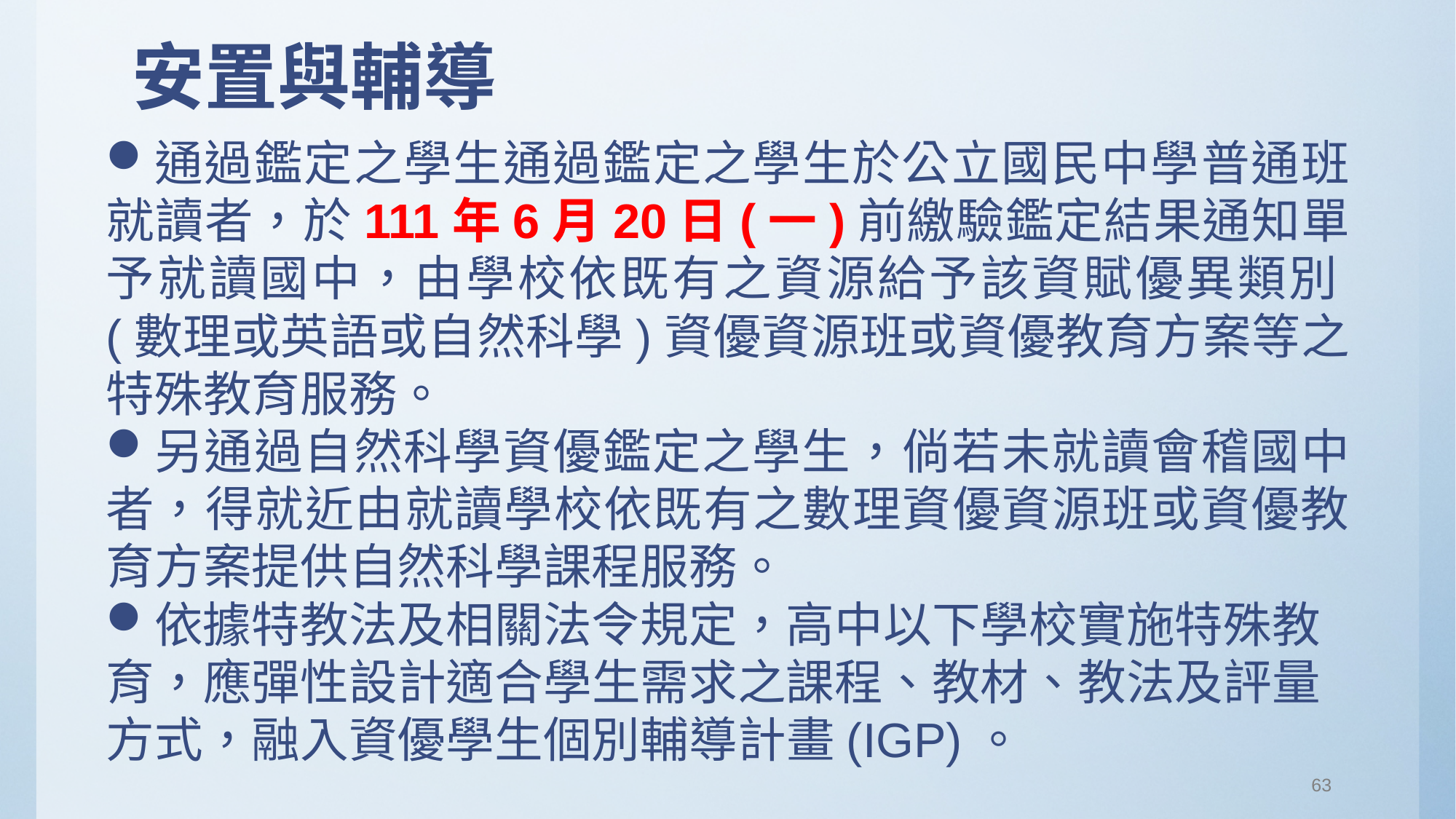

# 安置與輔導
通過鑑定之學生通過鑑定之學生於公立國民中學普通班就讀者，於111年6月20日(一)前繳驗鑑定結果通知單予就讀國中，由學校依既有之資源給予該資賦優異類別(數理或英語或自然科學)資優資源班或資優教育方案等之特殊教育服務。
另通過自然科學資優鑑定之學生，倘若未就讀會稽國中者，得就近由就讀學校依既有之數理資優資源班或資優教育方案提供自然科學課程服務。
依據特教法及相關法令規定，高中以下學校實施特殊教育，應彈性設計適合學生需求之課程、教材、教法及評量方式，融入資優學生個別輔導計畫(IGP)。
63